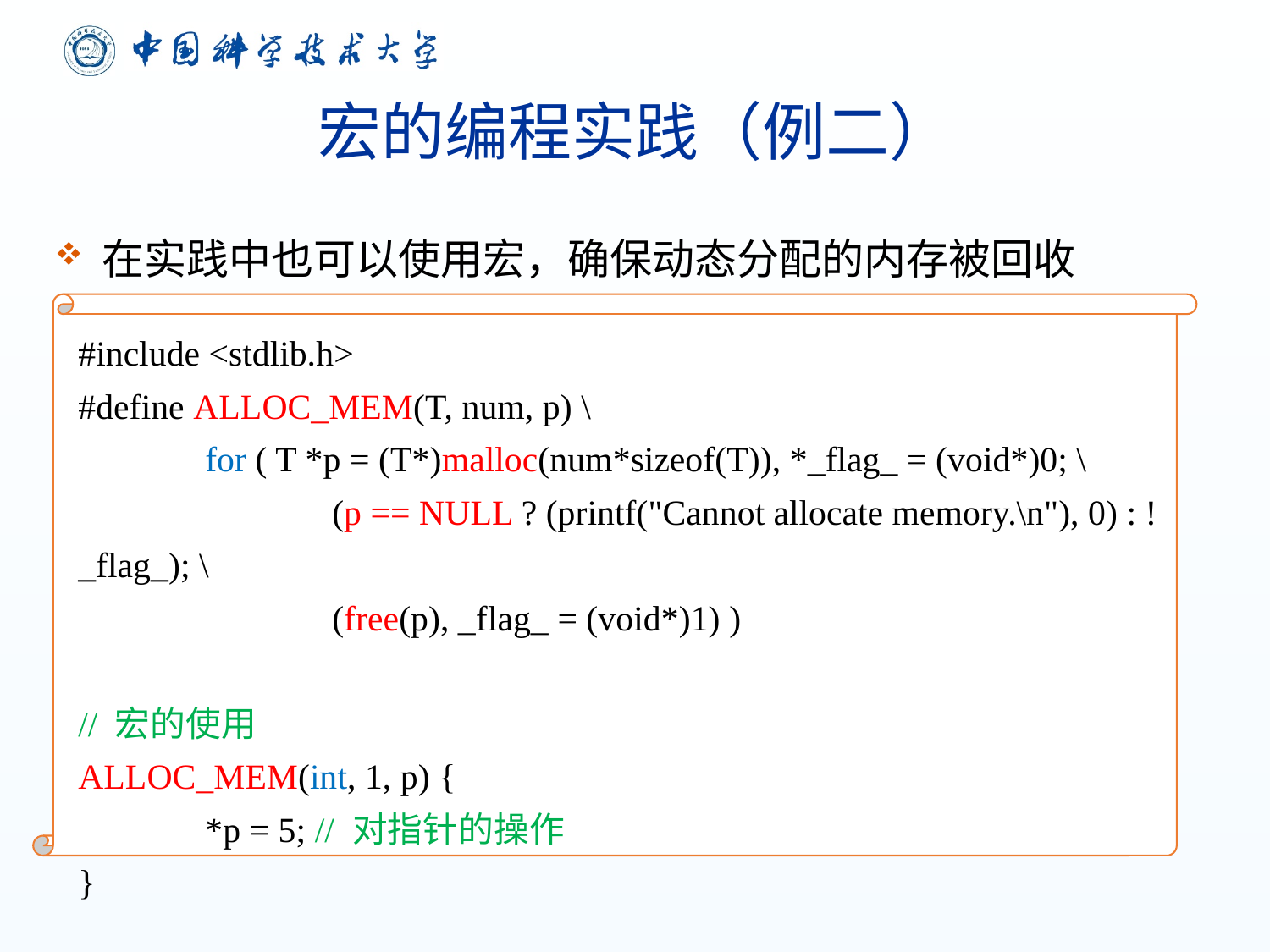

# 宏的编程实践（例二）
在实践中也可以使用宏，确保动态分配的内存被回收

#include <stdlib.h>
#define ALLOC_MEM(T, num, p) \
	for ( T *p = (T*)malloc(num*sizeof(T)), *_flag_ = (void*)0; \
		(p == NULL ? (printf("Cannot allocate memory.\n"), 0) : !_flag_); \
		(free(p), _flag_ = (void*)1) )

// 宏的使用
ALLOC_MEM(int, 1, p) {
	*p = 5; // 对指针的操作
}